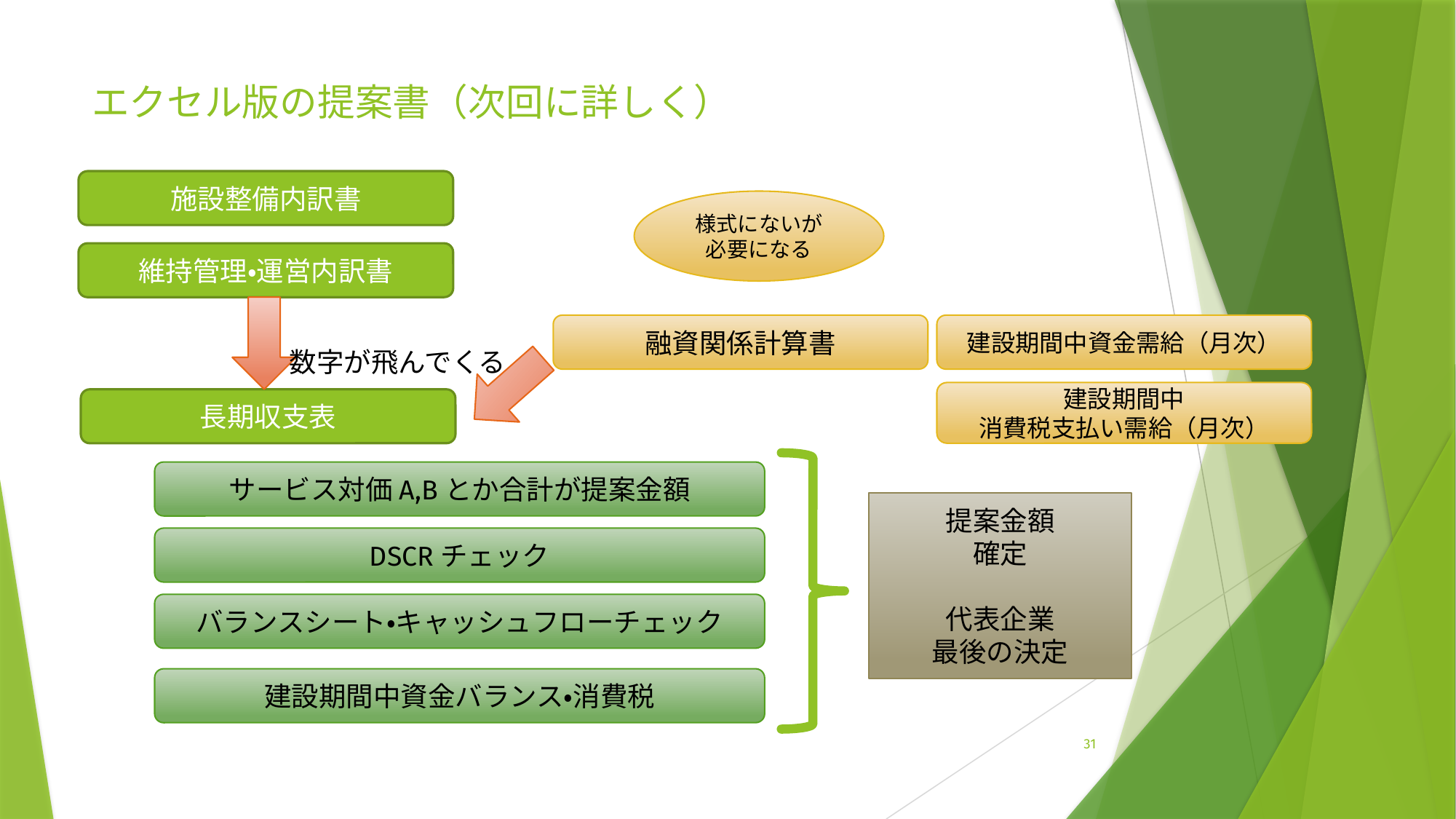

# エクセル版の提案書（次回に詳しく）
施設整備内訳書
様式にないが
必要になる
維持管理・運営内訳書

融資関係計算書
建設期間中資金需給（月次）
数字が飛んでくる

建設期間中
消費税支払い需給（月次）
長期収支表

サービス対価A,Bとか合計が提案金額
提案金額
確定

代表企業
最後の決定
DSCRチェック
バランスシート・キャッシュフローチェック
建設期間中資金バランス・消費税
31